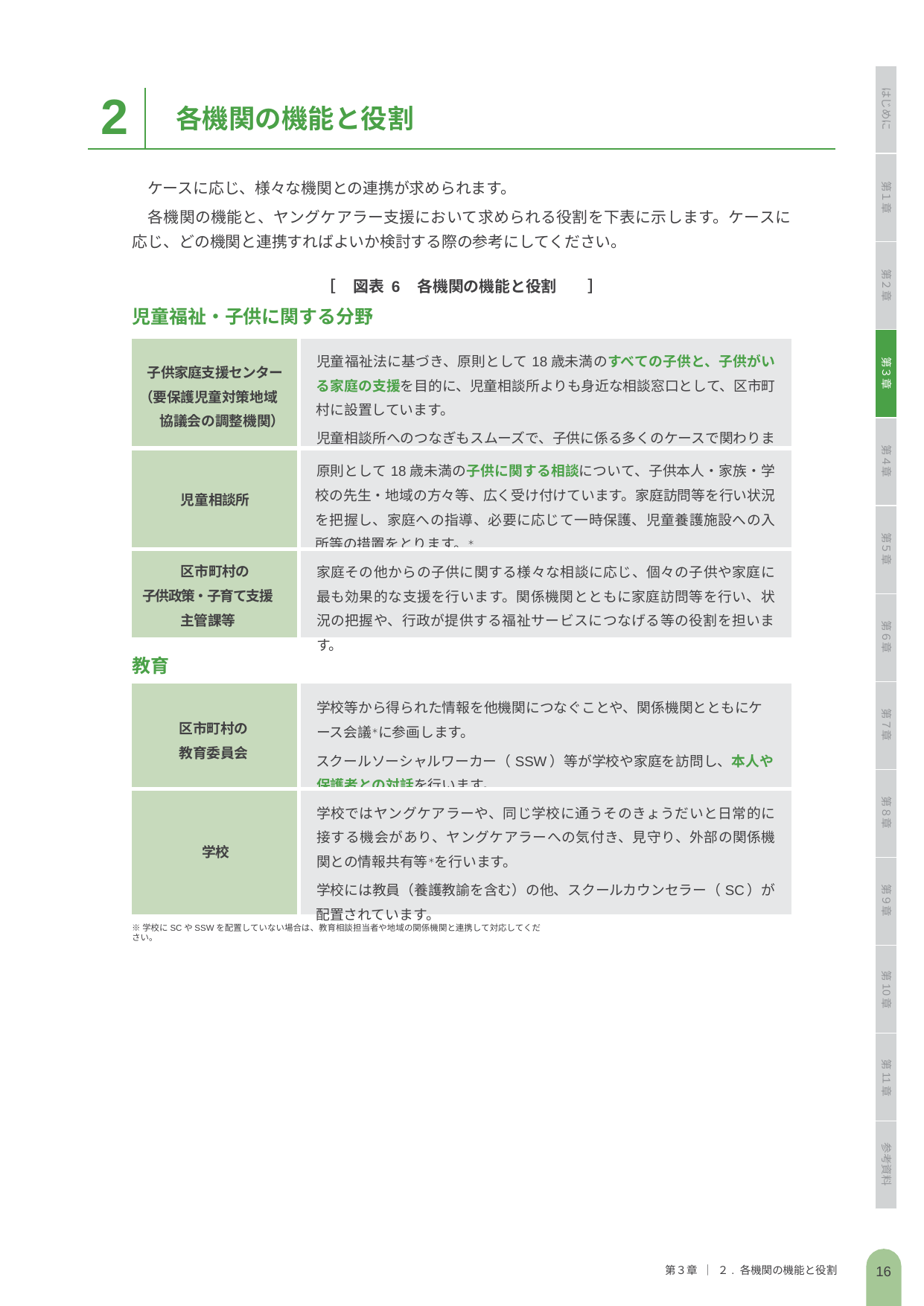

2
はじめに

各機関の機能と役割

ケースに応じ、様々な機関との連携が求められます。
各機関の機能と、ヤングケアラー支援において求められる役割を下表に示します。ケースに応じ、どの機関と連携すればよいか検討する際の参考にしてください。
第１章

［	図表 6	各機関の機能と役割　　］
第２章
児童福祉・子供に関する分野

| 子供家庭支援センター （要保護児童対策地域 　　協議会の調整機関） | 児童福祉法に基づき、原則として18歳未満のすべての子供と、子供がいる家庭の支援を目的に、児童相談所よりも身近な相談窓口として、区市町村に設置しています。 児童相談所へのつなぎもスムーズで、子供に係る多くのケースで関わります。 |
| --- | --- |
| 児童相談所 | 原則として18歳未満の子供に関する相談について、子供本人・家族・学校の先生・地域の方々等、広く受け付けています。家庭訪問等を行い状況を把握し、家庭への指導、必要に応じて一時保護、児童養護施設への入所等の措置をとります。＊ |
| 区市町村の 子供政策・子育て支援 主管課等 | 家庭その他からの子供に関する様々な相談に応じ、個々の子供や家庭に最も効果的な支援を行います。関係機関とともに家庭訪問等を行い、状況の把握や、行政が提供する福祉サービスにつなげる等の役割を担います。 |
第３章

第４章

第５章

第６章
教育

| 区市町村の 教育委員会 | 学校等から得られた情報を他機関につなぐことや、関係機関とともにケース会議＊に参画します。 スクールソーシャルワーカー（SSW）等が学校や家庭を訪問し、本人や保護者との対話を行います。 |
| --- | --- |
| 学校 | 学校ではヤングケアラーや、同じ学校に通うそのきょうだいと日常的に接する機会があり、ヤングケアラーへの気付き、見守り、外部の関係機関との情報共有等＊を行います。 学校には教員（養護教諭を含む）の他、スクールカウンセラー（SC）が配置されています。 |
第７章

第８章

第９章
※学校にSCやSSWを配置していない場合は、教育相談担当者や地域の関係機関と連携して対応してください。
第10章

第11章

参考資料

16
第３章  ｜  ２. 各機関の機能と役割